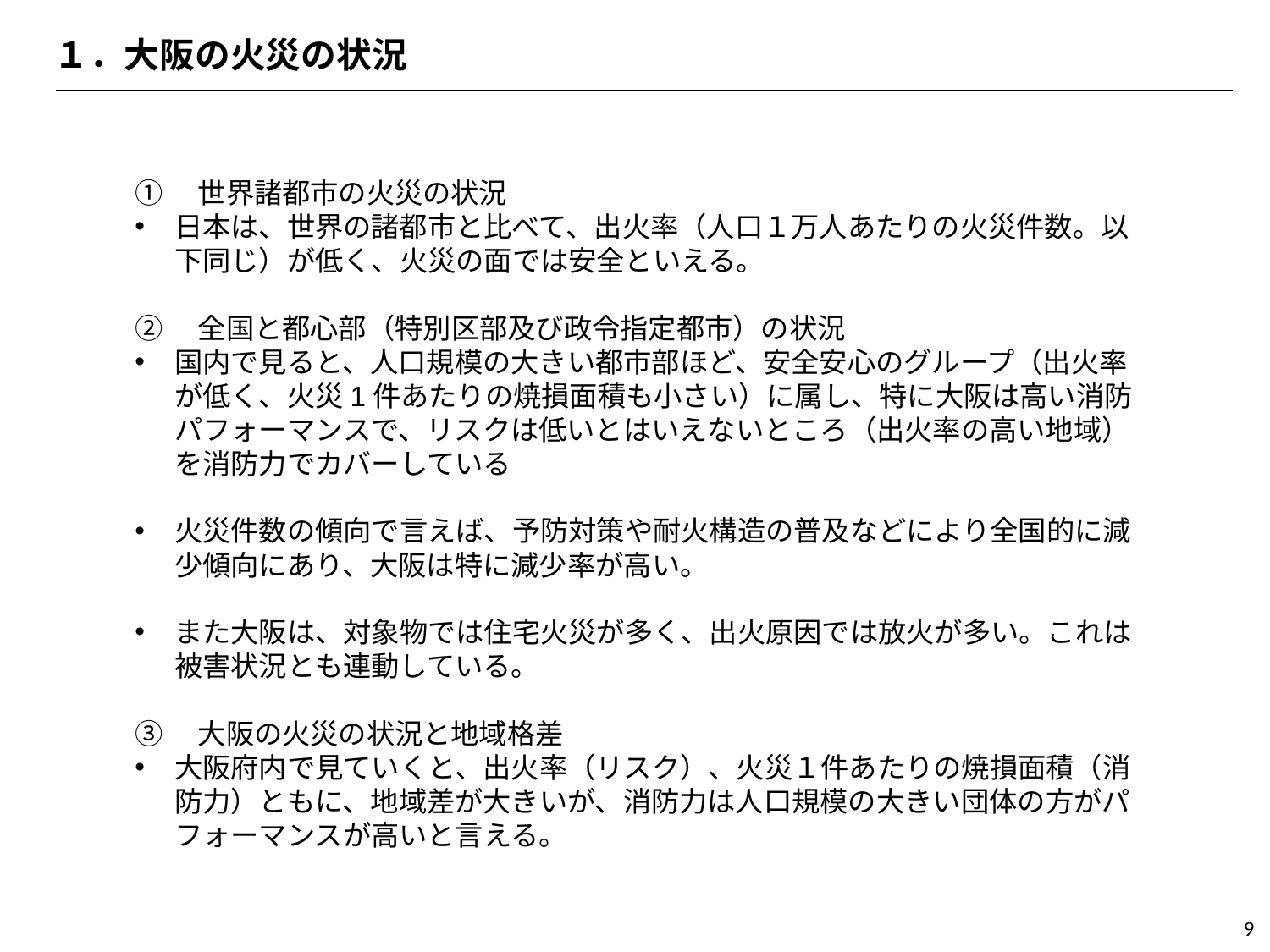

１．大阪の火災の状況
①　世界諸都市の火災の状況
日本は、世界の諸都市と比べて、出火率（人口１万人あたりの火災件数。以下同じ）が低く、火災の面では安全といえる。

②　全国と都心部（特別区部及び政令指定都市）の状況
国内で見ると、人口規模の大きい都市部ほど、安全安心のグループ（出火率が低く、火災1件あたりの焼損面積も小さい）に属し、特に大阪は高い消防パフォーマンスで、リスクは低いとはいえないところ（出火率の高い地域）を消防力でカバーしている

火災件数の傾向で言えば、予防対策や耐火構造の普及などにより全国的に減少傾向にあり、大阪は特に減少率が高い。

また大阪は、対象物では住宅火災が多く、出火原因では放火が多い。これは被害状況とも連動している。

③　大阪の火災の状況と地域格差
大阪府内で見ていくと、出火率（リスク）、火災１件あたりの焼損面積（消防力）ともに、地域差が大きいが、消防力は人口規模の大きい団体の方がパフォーマンスが高いと言える。
9